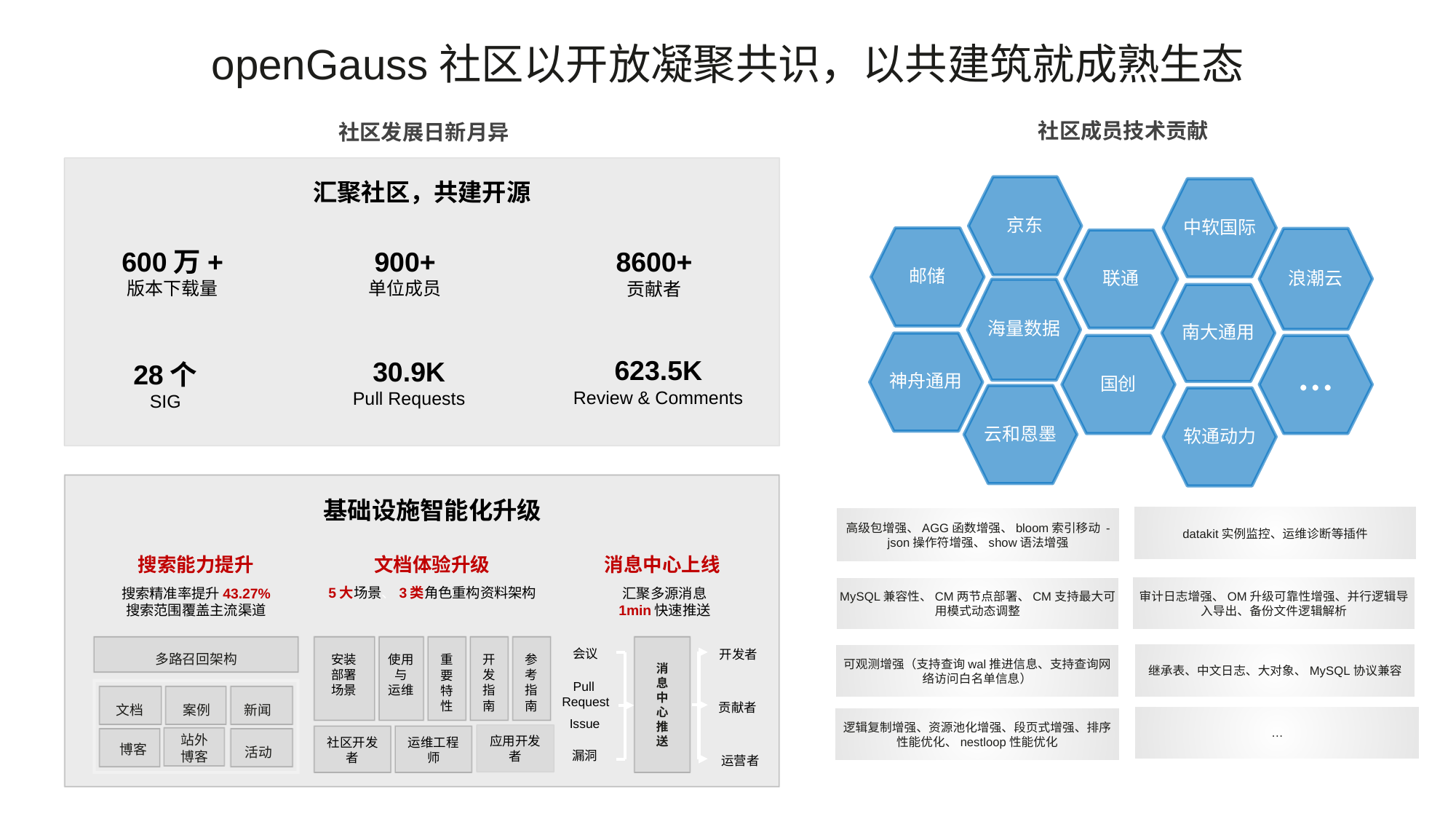

openGauss社区以开放凝聚共识，以共建筑就成熟生态
社区成员技术贡献
社区发展日新月异

汇聚社区，共建开源
京东
中软国际
邮储
浪潮云
联通
600万+
版本下载量
900+
单位成员
8600+
贡献者
海量数据
南大通用
神舟通用
国创
…
623.5K
Review & Comments
30.9K
Pull Requests
28个
SIG
云和恩墨
软通动力

基础设施智能化升级
datakit实例监控、运维诊断等插件
高级包增强、AGG函数增强、bloom索引移动 - json操作符增强、show语法增强
审计日志增强、OM升级可靠性增强、并行逻辑导入导出、备份文件逻辑解析
MySQL兼容性、CM两节点部署、CM支持最大可用模式动态调整
继承表、中文日志、大对象、MySQL协议兼容
可观测增强（支持查询wal推进信息、支持查询网络访问白名单信息）
…
逻辑复制增强、资源池化增强、段页式增强、排序性能优化、nestloop性能优化
搜索能力提升
文档体验升级
消息中心上线
搜索精准率提升43.27%
搜索范围覆盖主流渠道
汇聚多源消息
1min快速推送
5大场景、3类角色重构资料架构

消息中心
推送
多路召回架构
会议
开发者
开发
指南
参考
指南
安装部署场景
使用与
运维
重要
特性

Pull
Request

文档

新闻
案例
贡献者
Issue

活动
博客
应用开发者
站外博客
运维工程师
社区开发者
漏洞
运营者